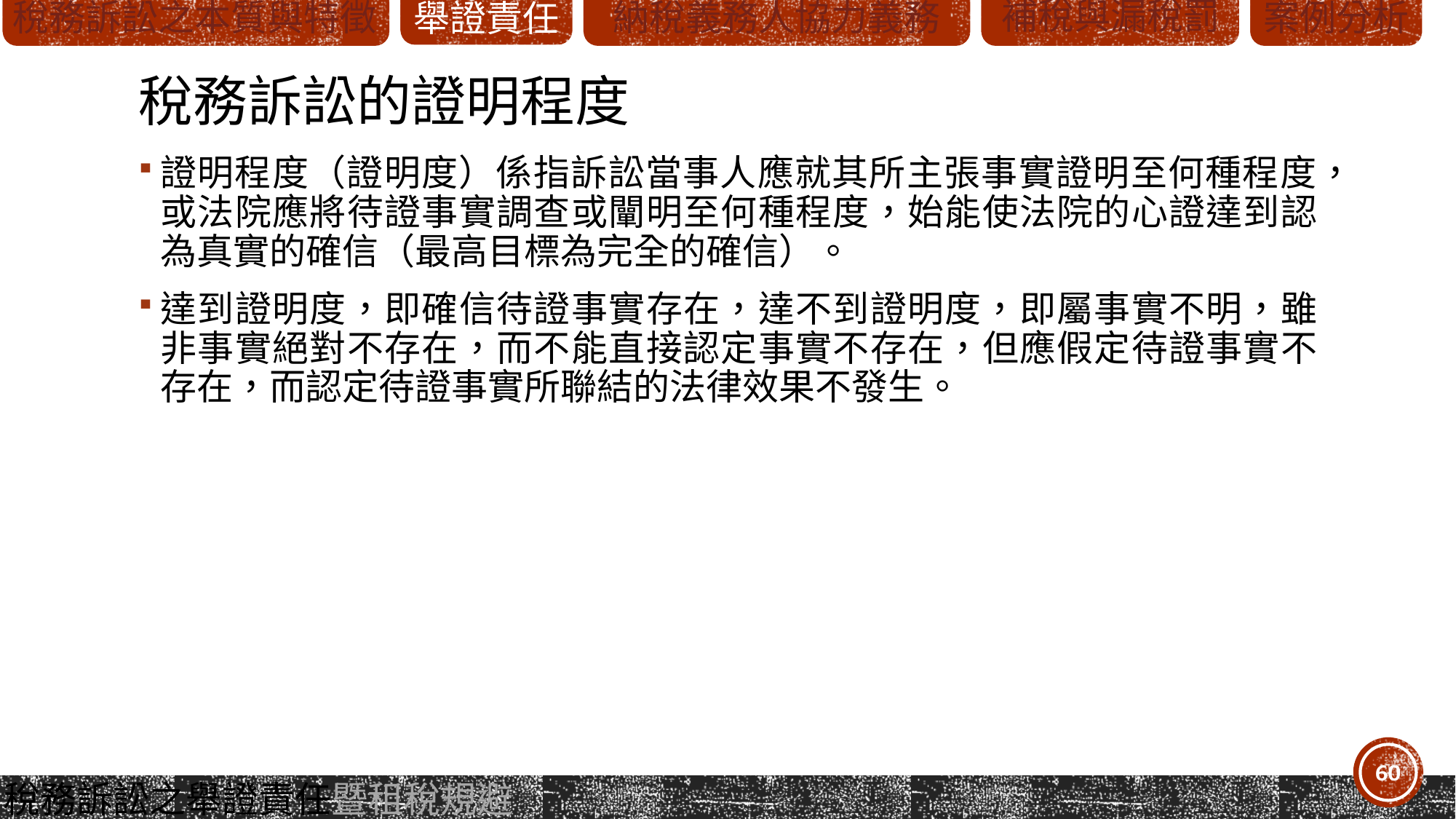

# 稅務訴訟的證明程度
證明程度（證明度）係指訴訟當事人應就其所主張事實證明至何種程度，或法院應將待證事實調查或闡明至何種程度，始能使法院的心證達到認為真實的確信（最高目標為完全的確信）。
達到證明度，即確信待證事實存在，達不到證明度，即屬事實不明，雖非事實絕對不存在，而不能直接認定事實不存在，但應假定待證事實不存在，而認定待證事實所聯結的法律效果不發生。
60